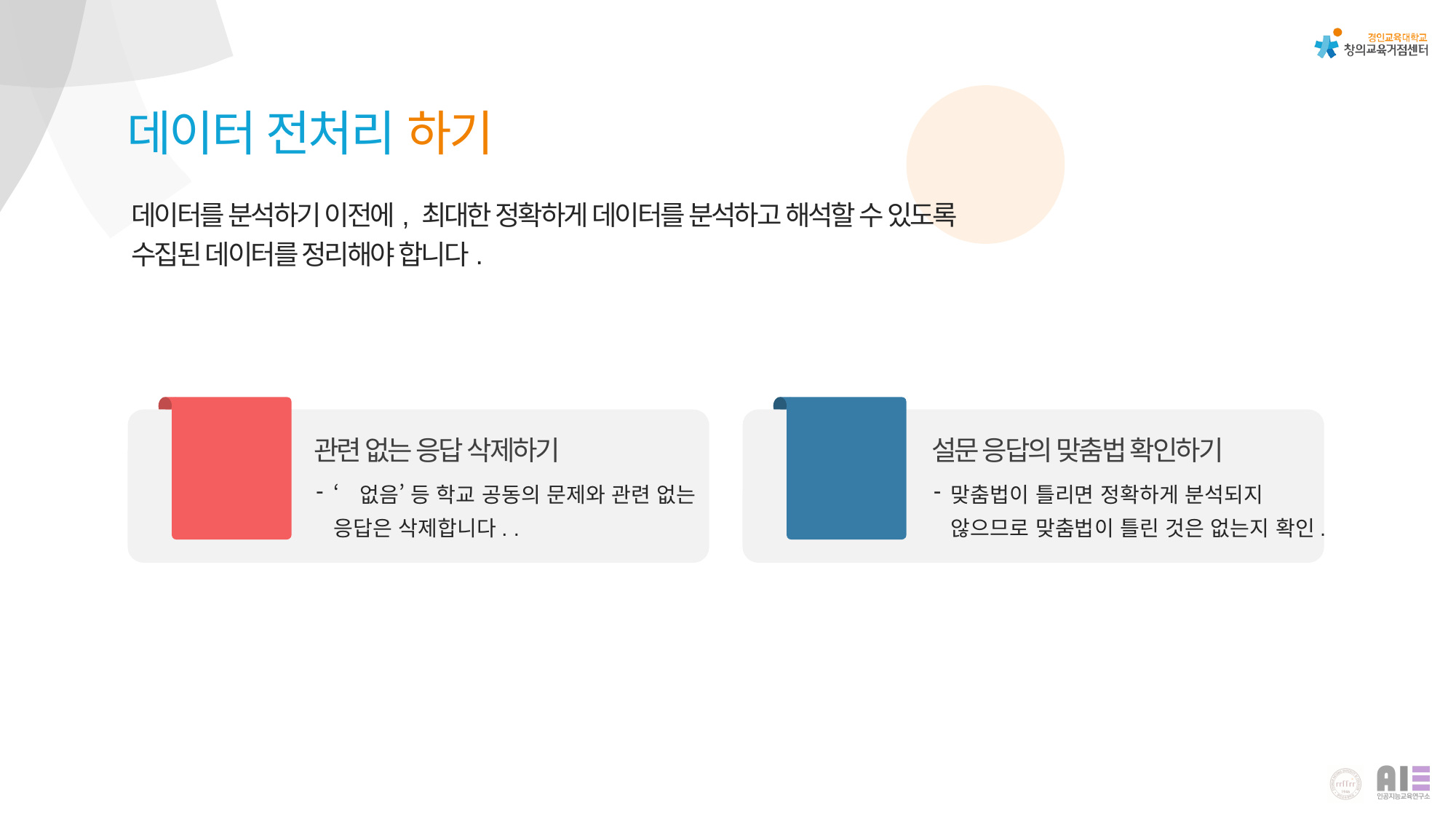

데이터 전처리 하기
데이터를 분석하기 이전에, 최대한 정확하게 데이터를 분석하고 해석할 수 있도록 수집된 데이터를 정리해야 합니다.

01

관련 없는 응답 삭제하기
‘없음’ 등 학교 공동의 문제와 관련 없는 응답은 삭제합니다. .

02

설문 응답의 맞춤법 확인하기
맞춤법이 틀리면 정확하게 분석되지 않으므로 맞춤법이 틀린 것은 없는지 확인.